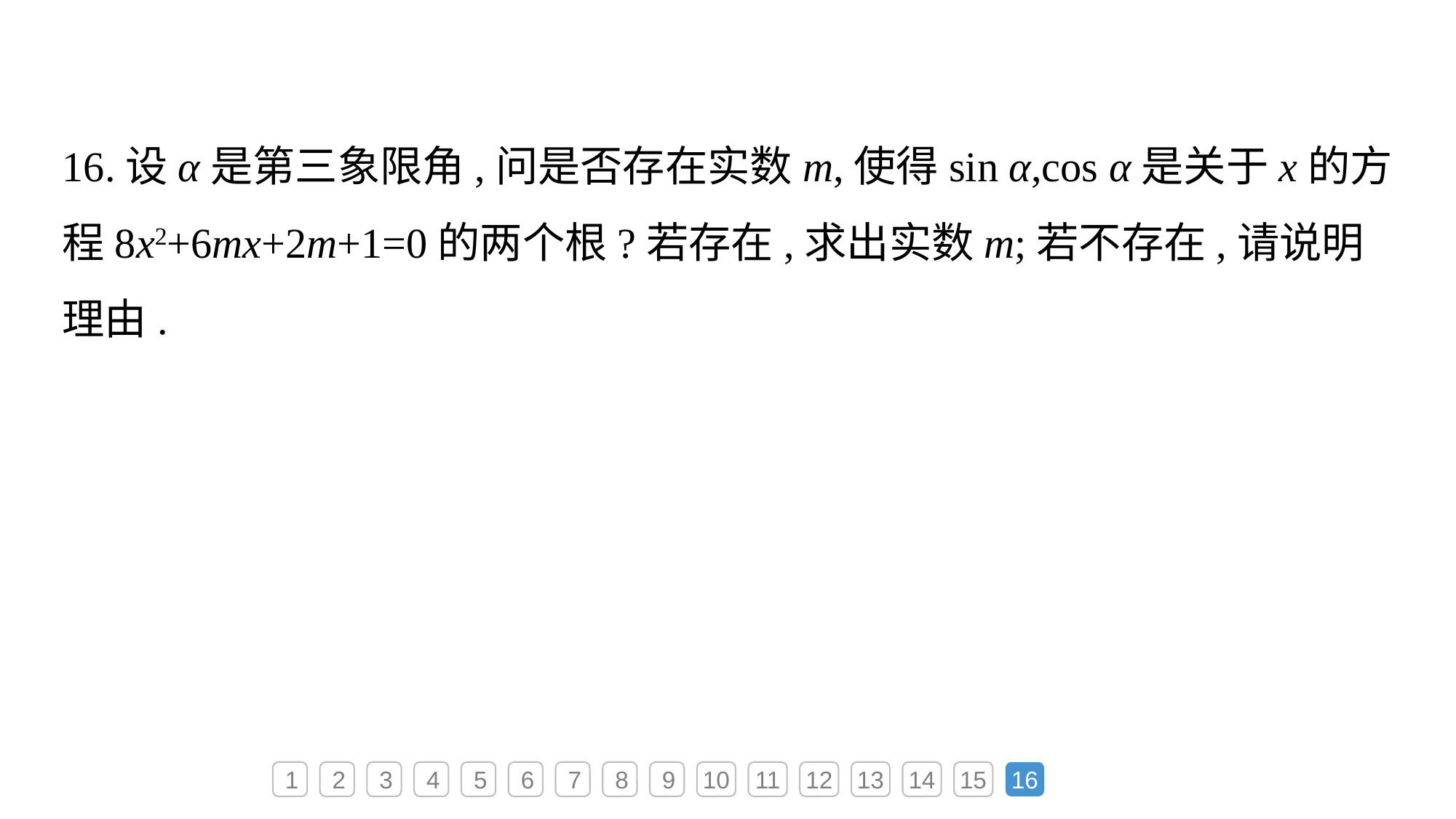

16.设α是第三象限角,问是否存在实数m,使得sin α,cos α是关于x的方程8x2+6mx+2m+1=0的两个根?若存在,求出实数m;若不存在,请说明理由.
1
2
3
4
5
6
7
8
9
10
11
12
13
14
15
16